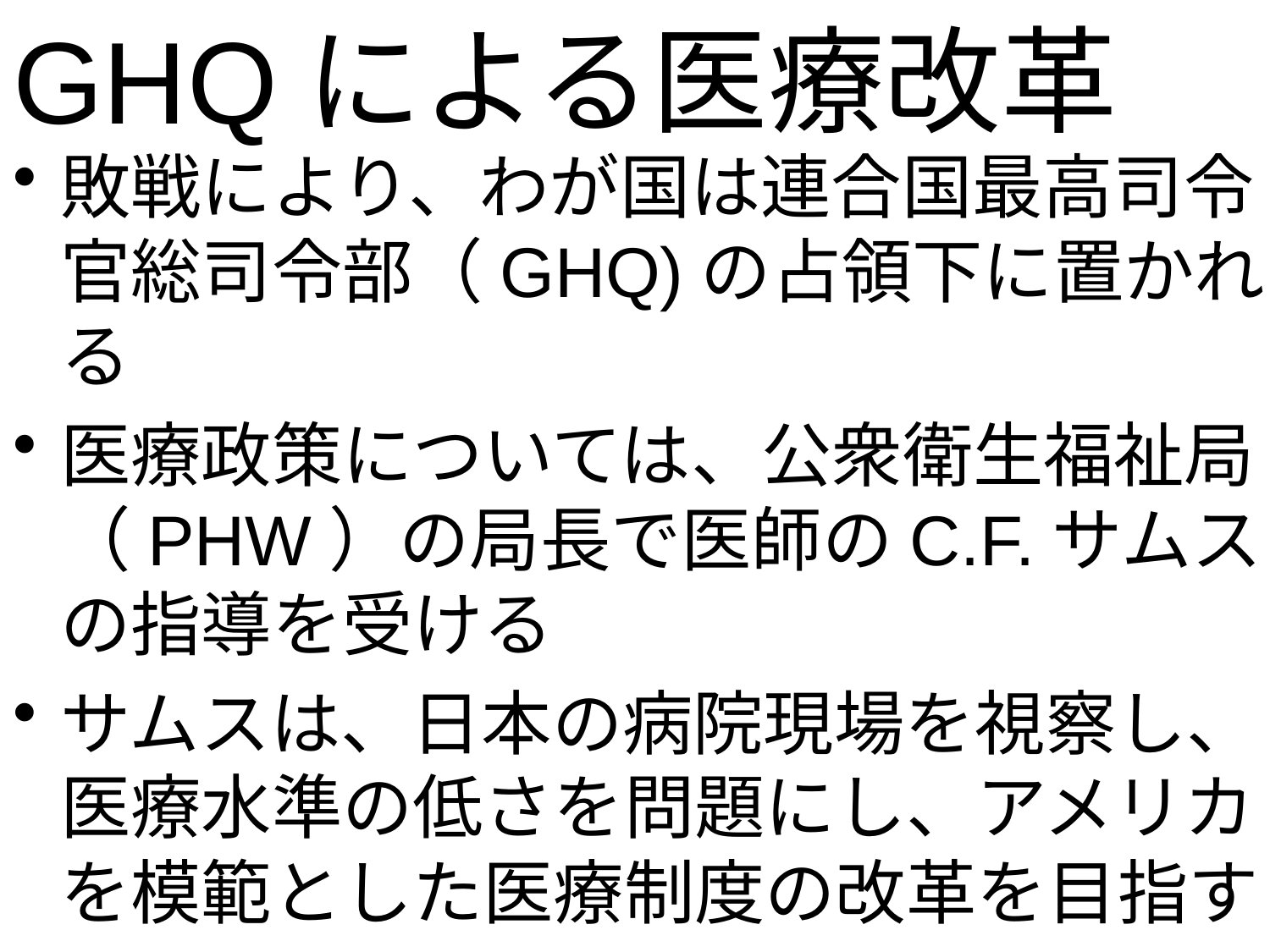

# GHQによる医療改革
敗戦により、わが国は連合国最高司令官総司令部（GHQ)の占領下に置かれる
医療政策については、公衆衛生福祉局（PHW）の局長で医師のC.F.サムスの指導を受ける
サムスは、日本の病院現場を視察し、医療水準の低さを問題にし、アメリカを模範とした医療制度の改革を目指す